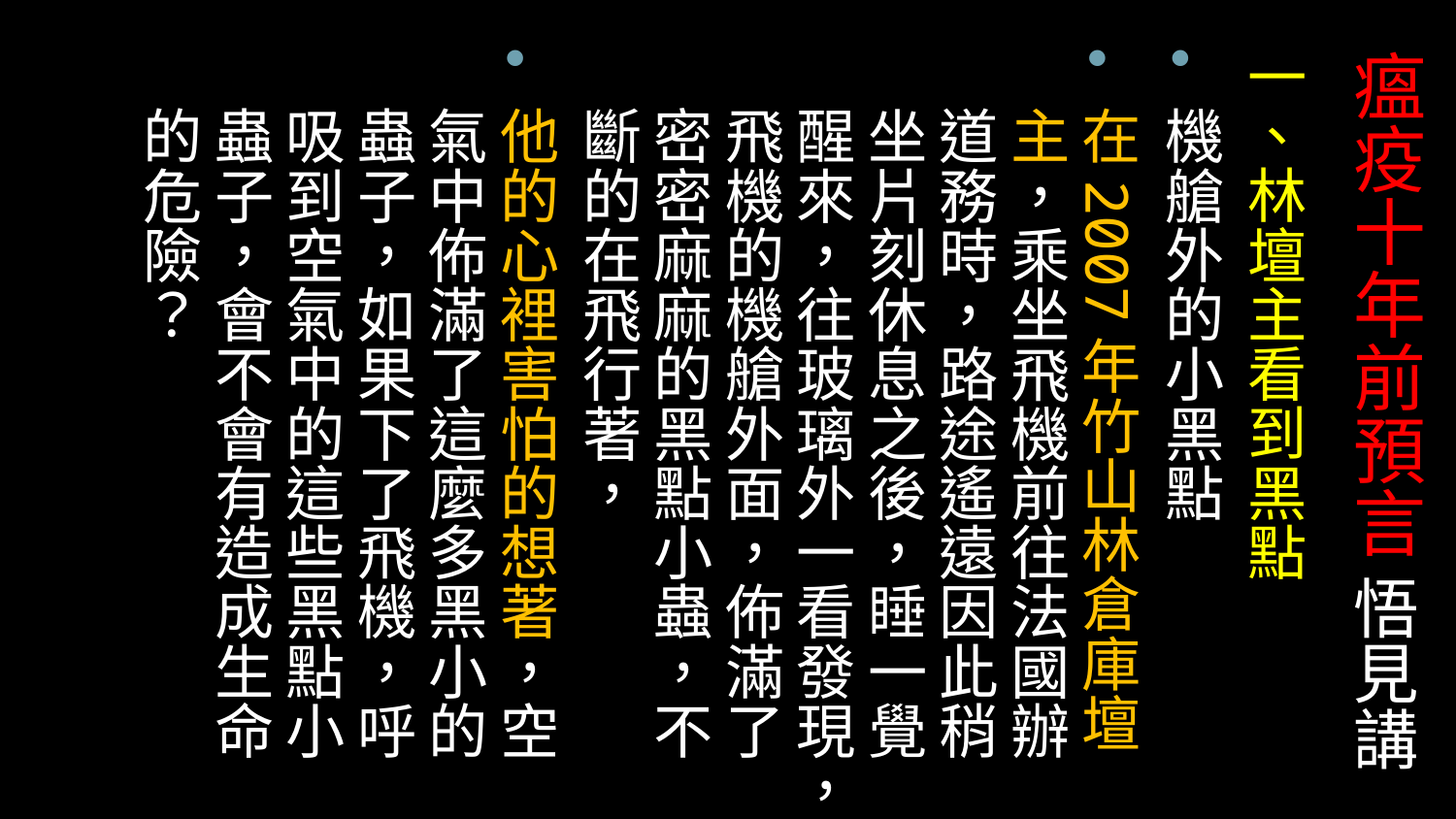

一、林壇主看到黑點
機艙外的小黑點
在2007年竹山林倉庫壇主，乘坐飛機前往法國辦道務時，路途遙遠因此稍坐片刻休息之後，睡一覺醒來，往玻璃外一看發現，飛機的機艙外面，佈滿了密密麻麻的黑點小蟲，不斷的在飛行著，
他的心裡害怕的想著，空氣中佈滿了這麼多黑小的蟲子，如果下了飛機，呼吸到空氣中的這些黑點小蟲子，會不會有造成生命的危險？

# 瘟疫十年前預言 悟見講